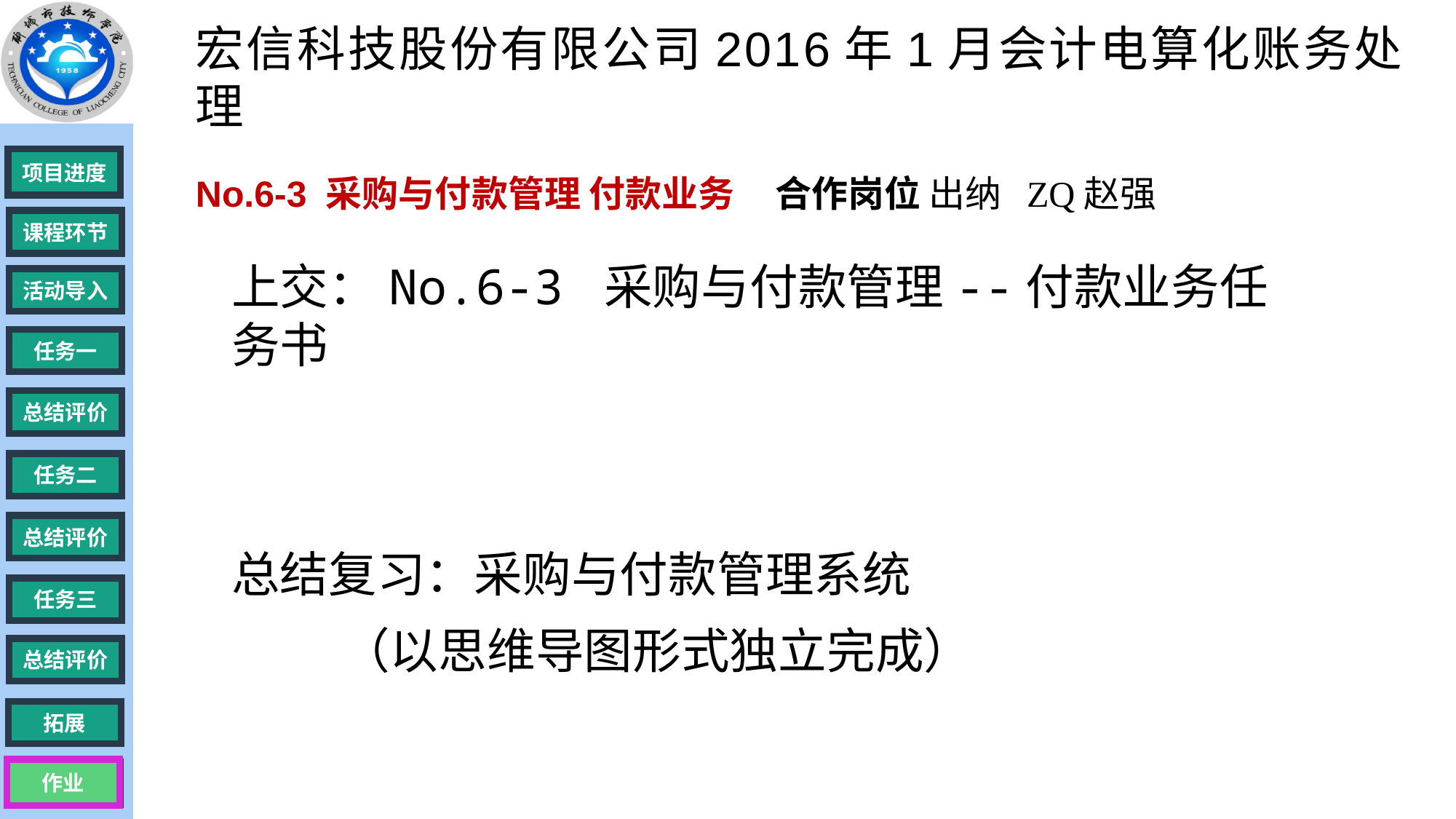

宏信科技股份有限公司2016年1月会计电算化账务处理

No.6-3 采购与付款管理 付款业务     合作岗位 出纳  ZQ赵强
上交：No.6-3 采购与付款管理--付款业务任务书

总结复习：采购与付款管理系统
         （以思维导图形式独立完成）

作业